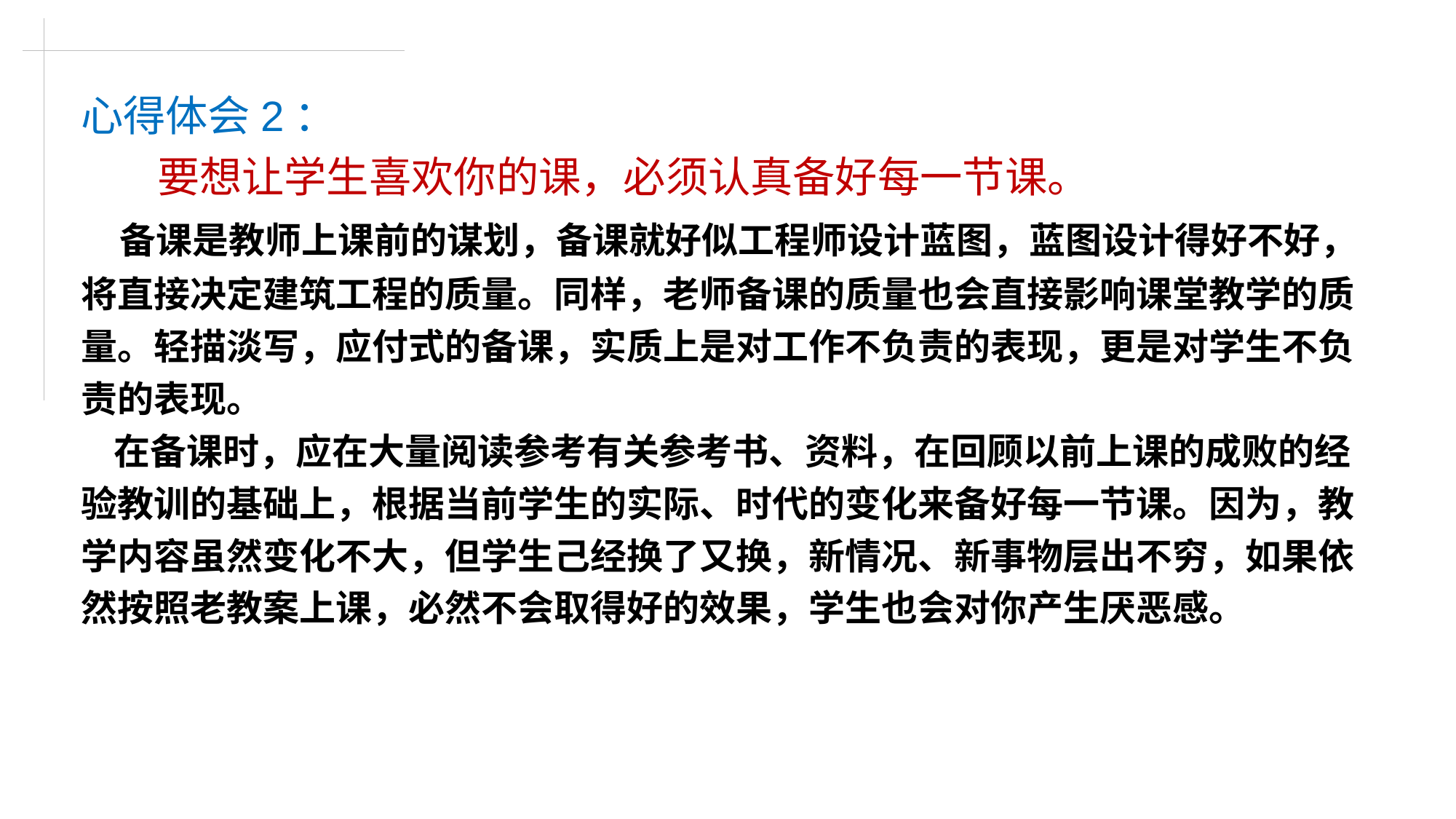

心得体会2：
       要想让学生喜欢你的课，必须认真备好每一节课。
   备课是教师上课前的谋划，备课就好似工程师设计蓝图，蓝图设计得好不好，将直接决定建筑工程的质量。同样，老师备课的质量也会直接影响课堂教学的质量。轻描淡写，应付式的备课，实质上是对工作不负责的表现，更是对学生不负责的表现。
   在备课时，应在大量阅读参考有关参考书、资料，在回顾以前上课的成败的经验教训的基础上，根据当前学生的实际、时代的变化来备好每一节课。因为，教学内容虽然变化不大，但学生己经换了又换，新情况、新事物层出不穷，如果依然按照老教案上课，必然不会取得好的效果，学生也会对你产生厌恶感。